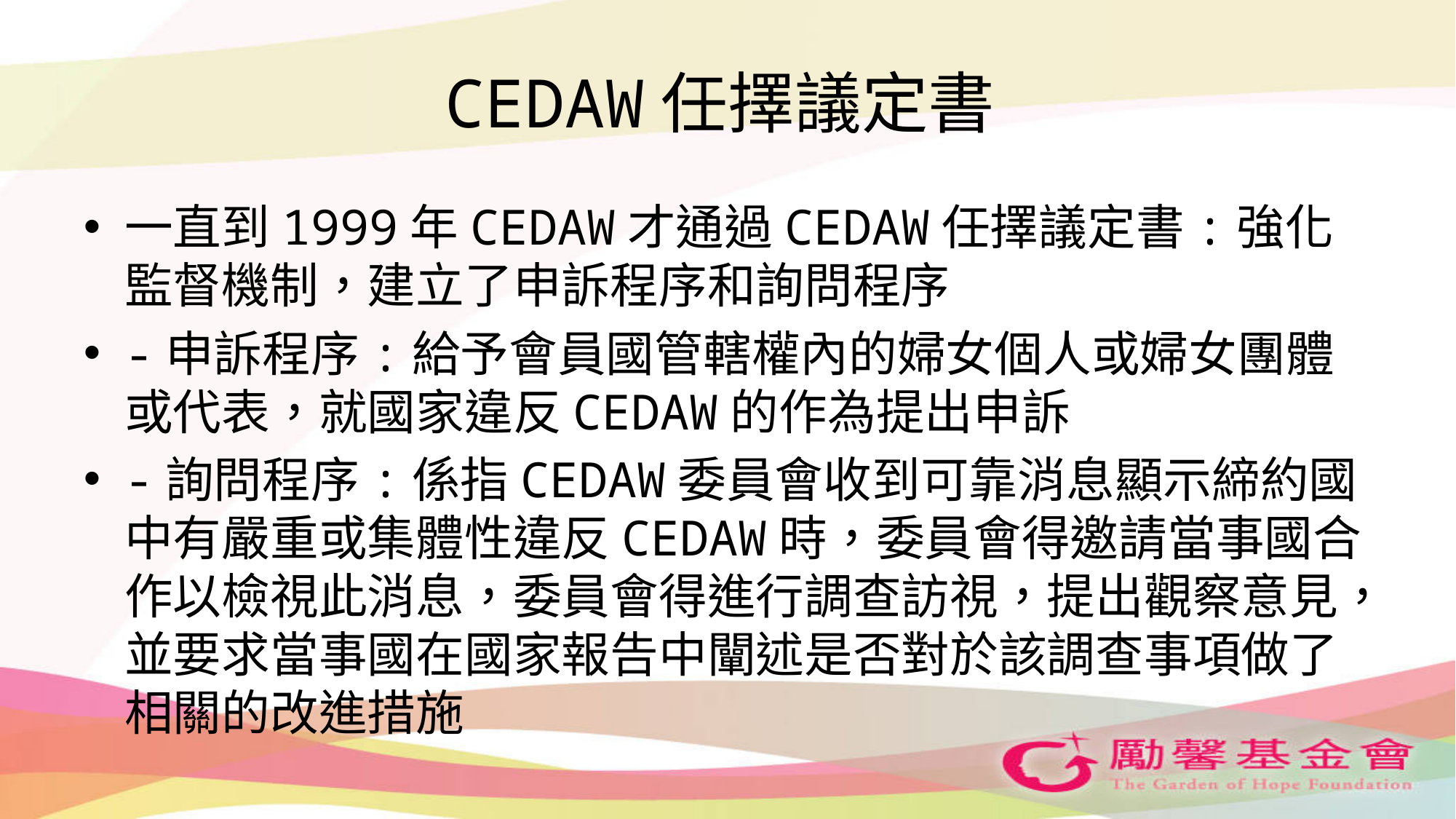

# CEDAW任擇議定書
一直到1999年CEDAW才通過CEDAW任擇議定書:強化監督機制，建立了申訴程序和詢問程序
-申訴程序:給予會員國管轄權內的婦女個人或婦女團體或代表，就國家違反CEDAW的作為提出申訴
-詢問程序:係指CEDAW委員會收到可靠消息顯示締約國中有嚴重或集體性違反CEDAW時，委員會得邀請當事國合作以檢視此消息，委員會得進行調查訪視，提出觀察意見，並要求當事國在國家報告中闡述是否對於該調查事項做了相關的改進措施